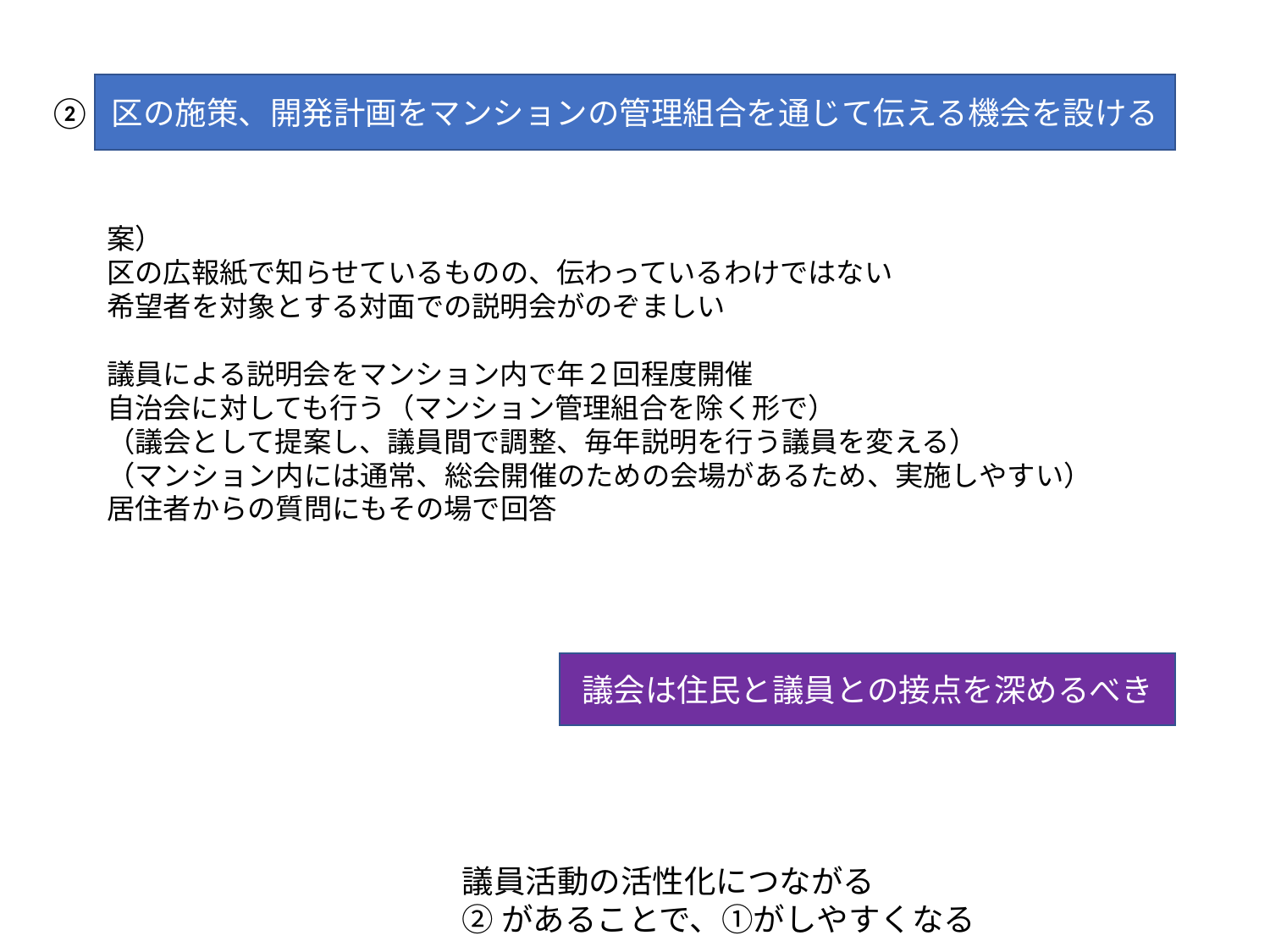

区の施策、開発計画をマンションの管理組合を通じて伝える機会を設ける
②
案）
区の広報紙で知らせているものの、伝わっているわけではない
希望者を対象とする対面での説明会がのぞましい

議員による説明会をマンション内で年２回程度開催
自治会に対しても行う（マンション管理組合を除く形で）
（議会として提案し、議員間で調整、毎年説明を行う議員を変える）
（マンション内には通常、総会開催のための会場があるため、実施しやすい）
居住者からの質問にもその場で回答
議会は住民と議員との接点を深めるべき
議員活動の活性化につながる
②があることで、①がしやすくなる